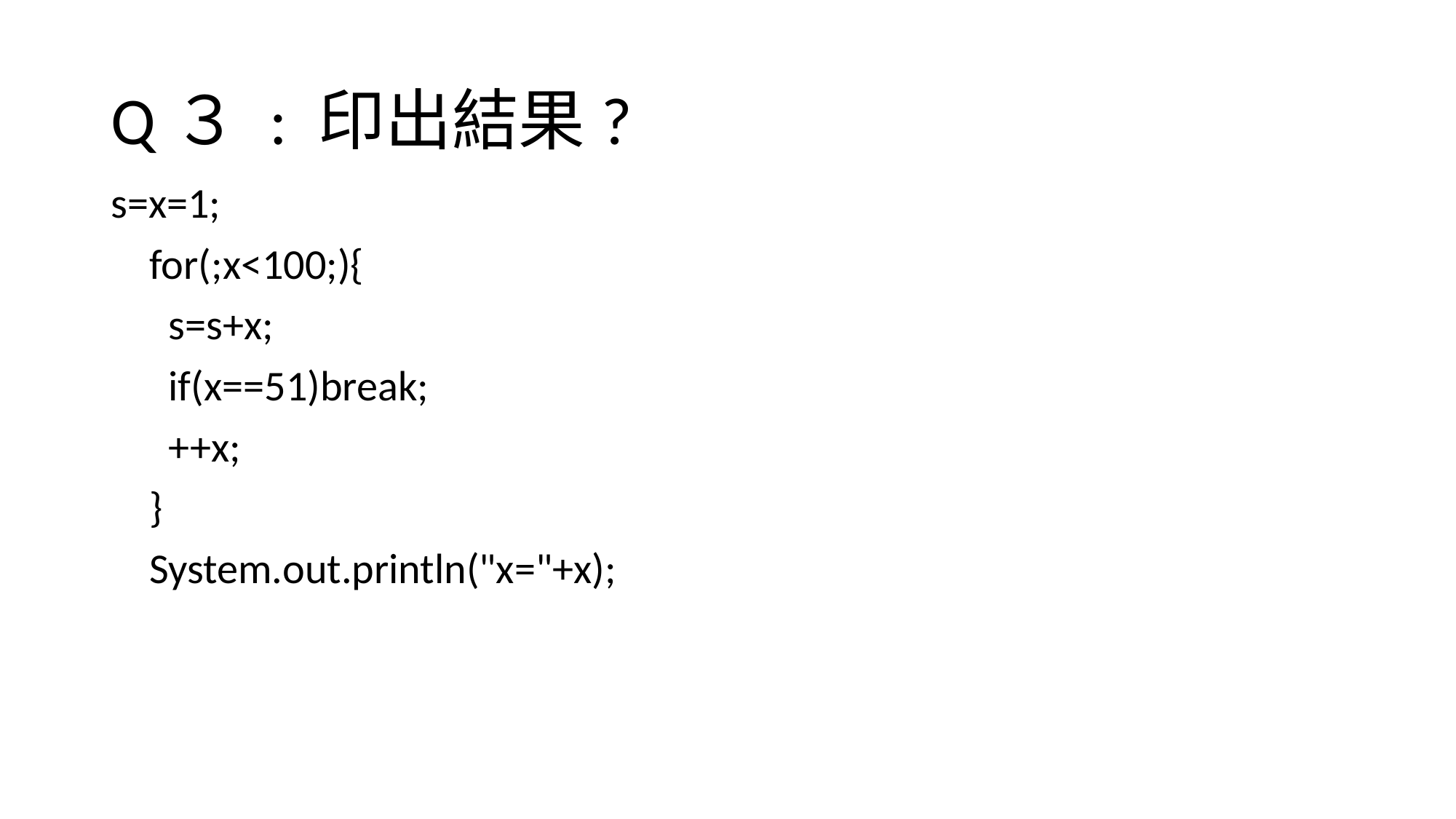

# Q３ : 印出結果?
s=x=1;
    for(;x<100;){
      s=s+x;
      if(x==51)break;
      ++x;
    }
    System.out.println("x="+x);